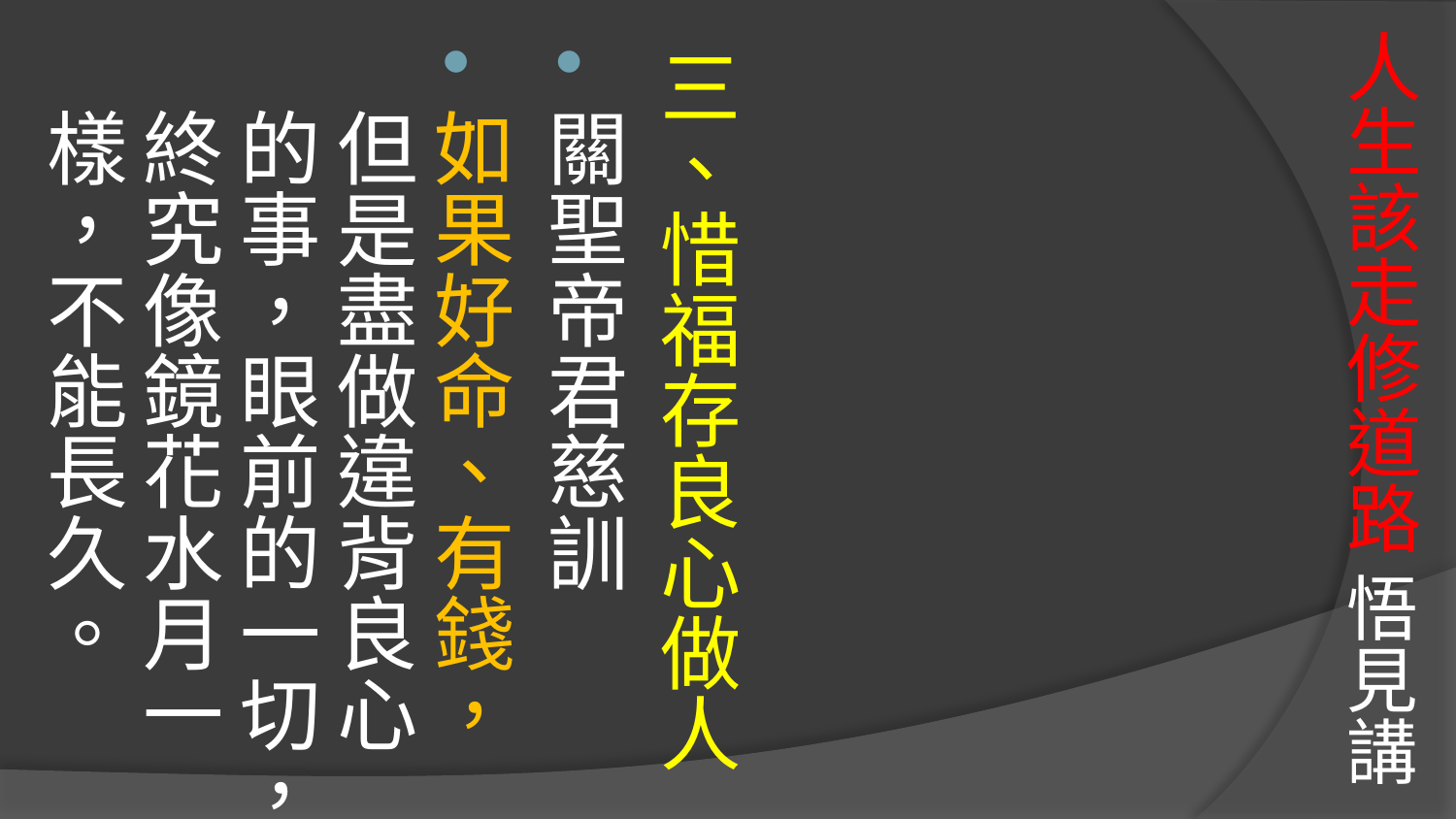

# 人生該走修道路 悟見講
三、惜福存良心做人
關聖帝君慈訓
如果好命、有錢，但是盡做違背良心的事，眼前的一切，終究像鏡花水月一樣，不能長久。